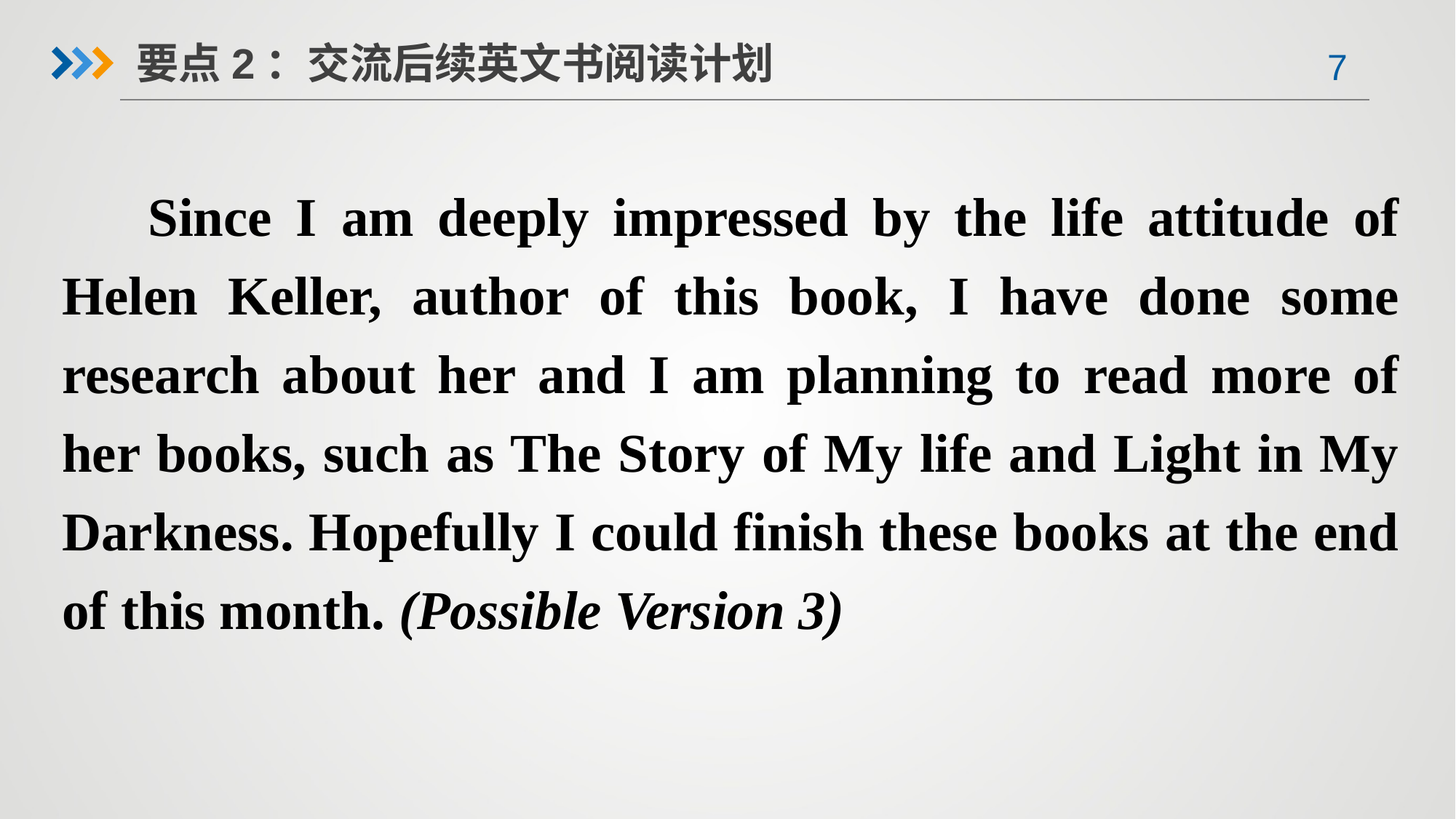

要点2：交流后续英文书阅读计划
Since I am deeply impressed by the life attitude of Helen Keller, author of this book, I have done some research about her and I am planning to read more of her books, such as The Story of My life and Light in My Darkness. Hopefully I could finish these books at the end of this month. (Possible Version 3)